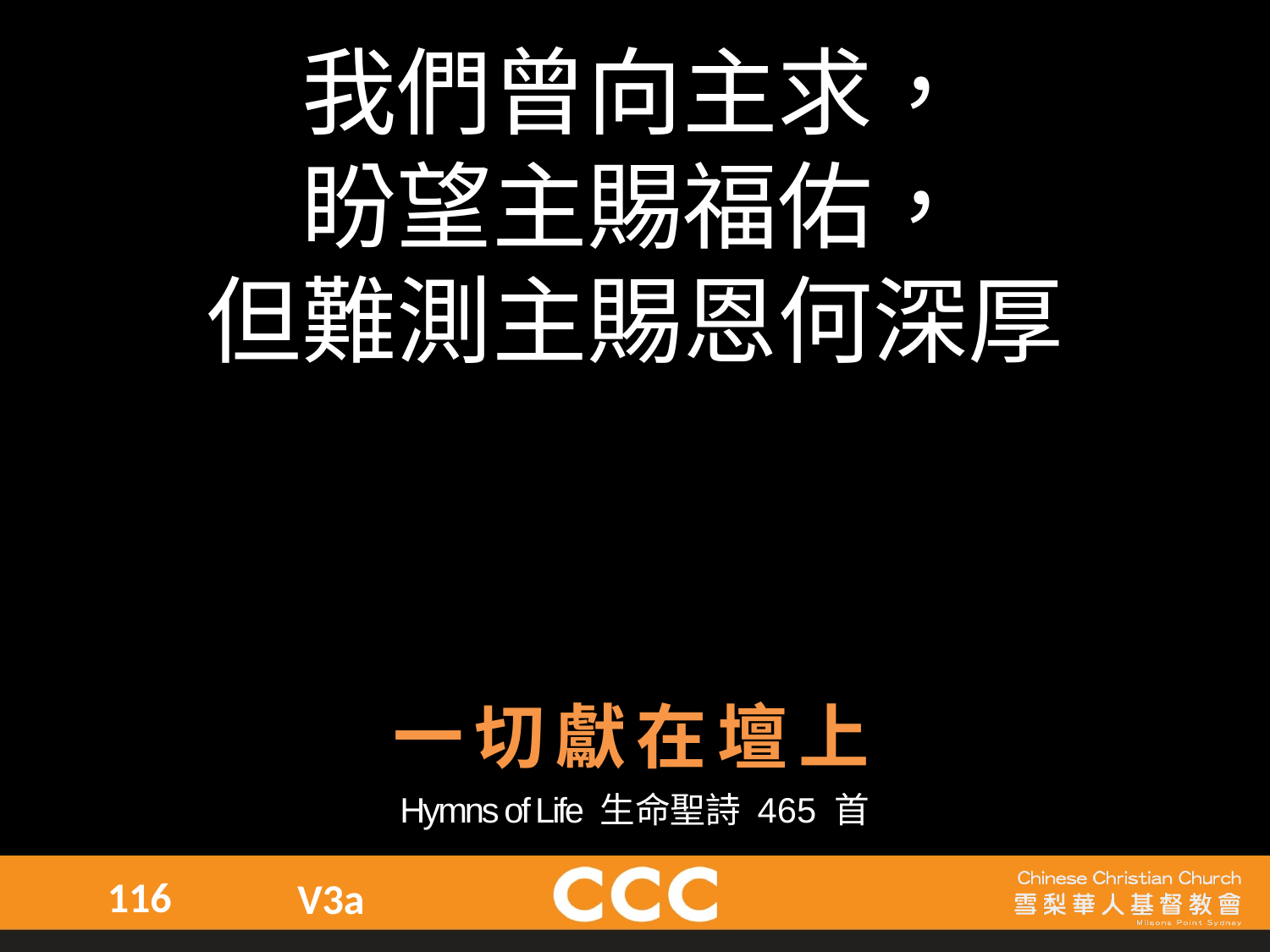

我們曾向主求，
盼望主賜福佑，
但難測主賜恩何深厚
一切獻在壇上
Hymns of Life 生命聖詩 465 首
116
V3a